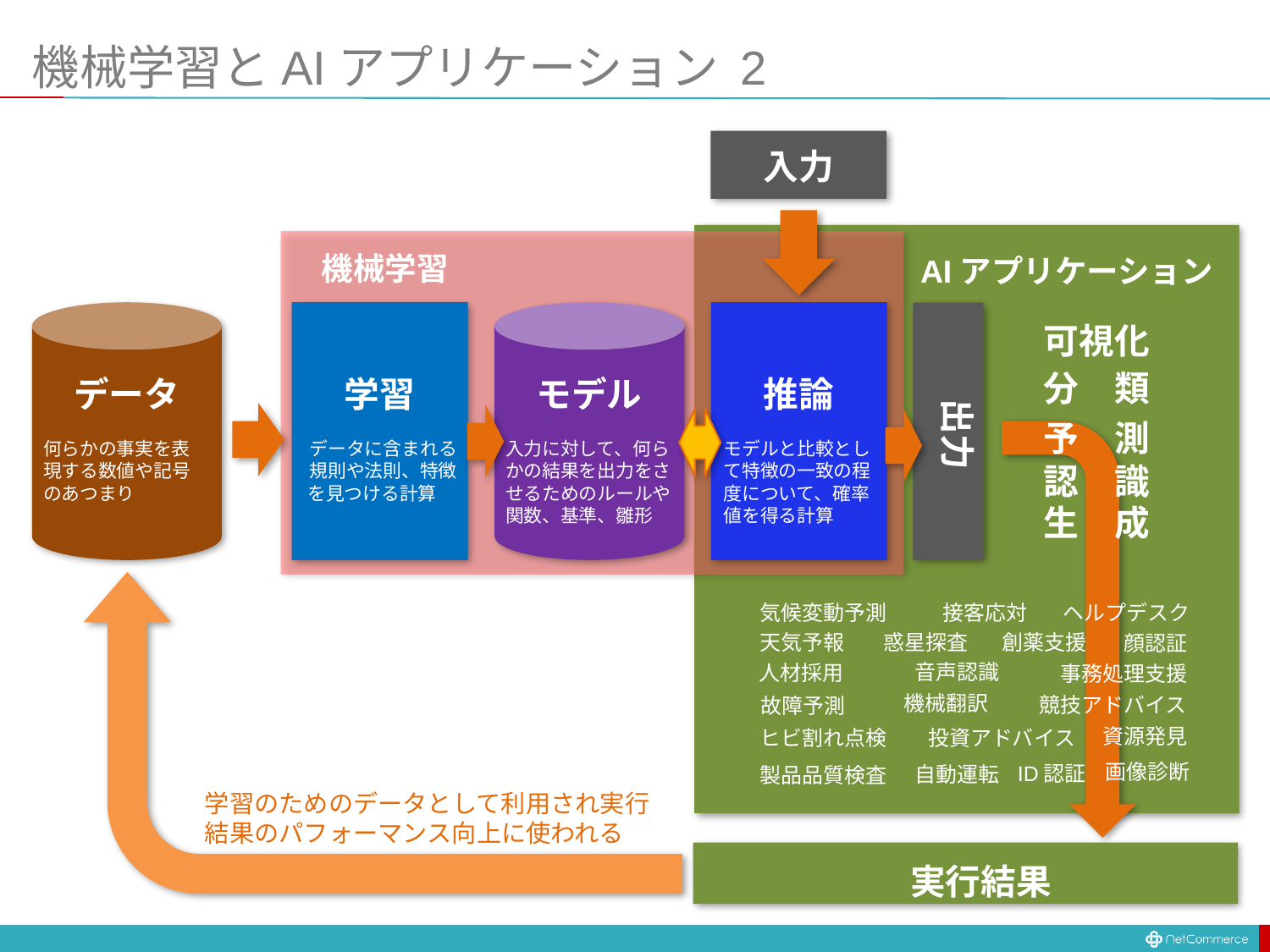

# 機械学習とAIアプリケーション 2

入力

AIアプリケーション
分　類
予　測

接客応対
ヘルプデスク
気候変動予測
惑星探査
創薬支援
天気予報
顔認証
音声認識
人材採用
事務処理支援
機械翻訳
競技アドバイス
故障予測
資源発見
投資アドバイス
ヒビ割れ点検
画像診断
ID認証
自動運転
製品品質検査

実行結果

機械学習

可視化
データ
学習
モデル
推論
出力

何らかの事実を表現する数値や記号のあつまり
データに含まれる
規則や法則、特徴
を見つける計算
入力に対して、何らかの結果を出力をさせるためのルールや関数、基準、雛形
モデルと比較として特徴の一致の程度について、確率値を得る計算
認　識
生　成

学習のためのデータとして利用され実行結果のパフォーマンス向上に使われる